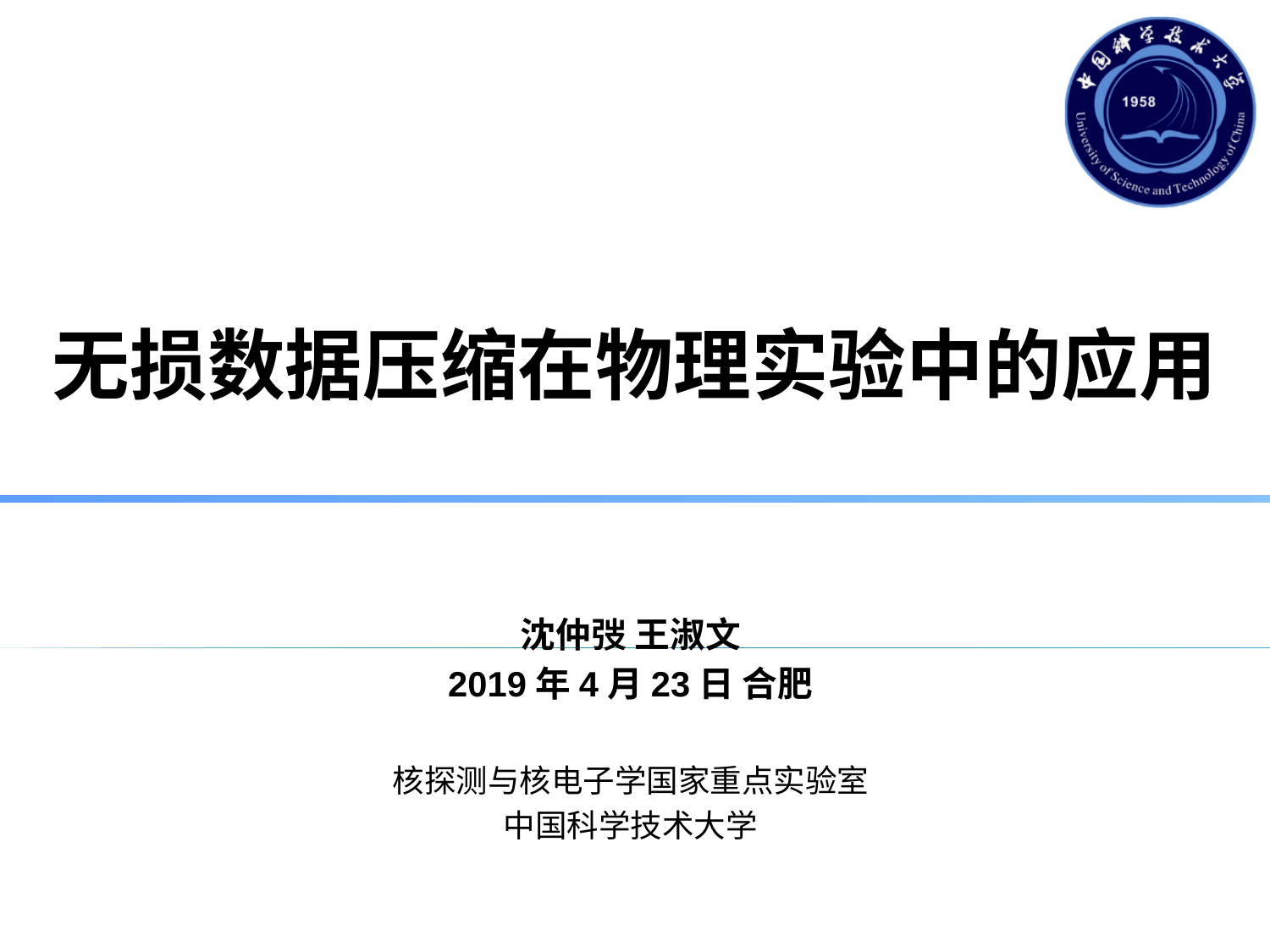

# 无损数据压缩在物理实验中的应用
沈仲弢 王淑文
2019年4月23日 合肥

核探测与核电子学国家重点实验室
中国科学技术大学